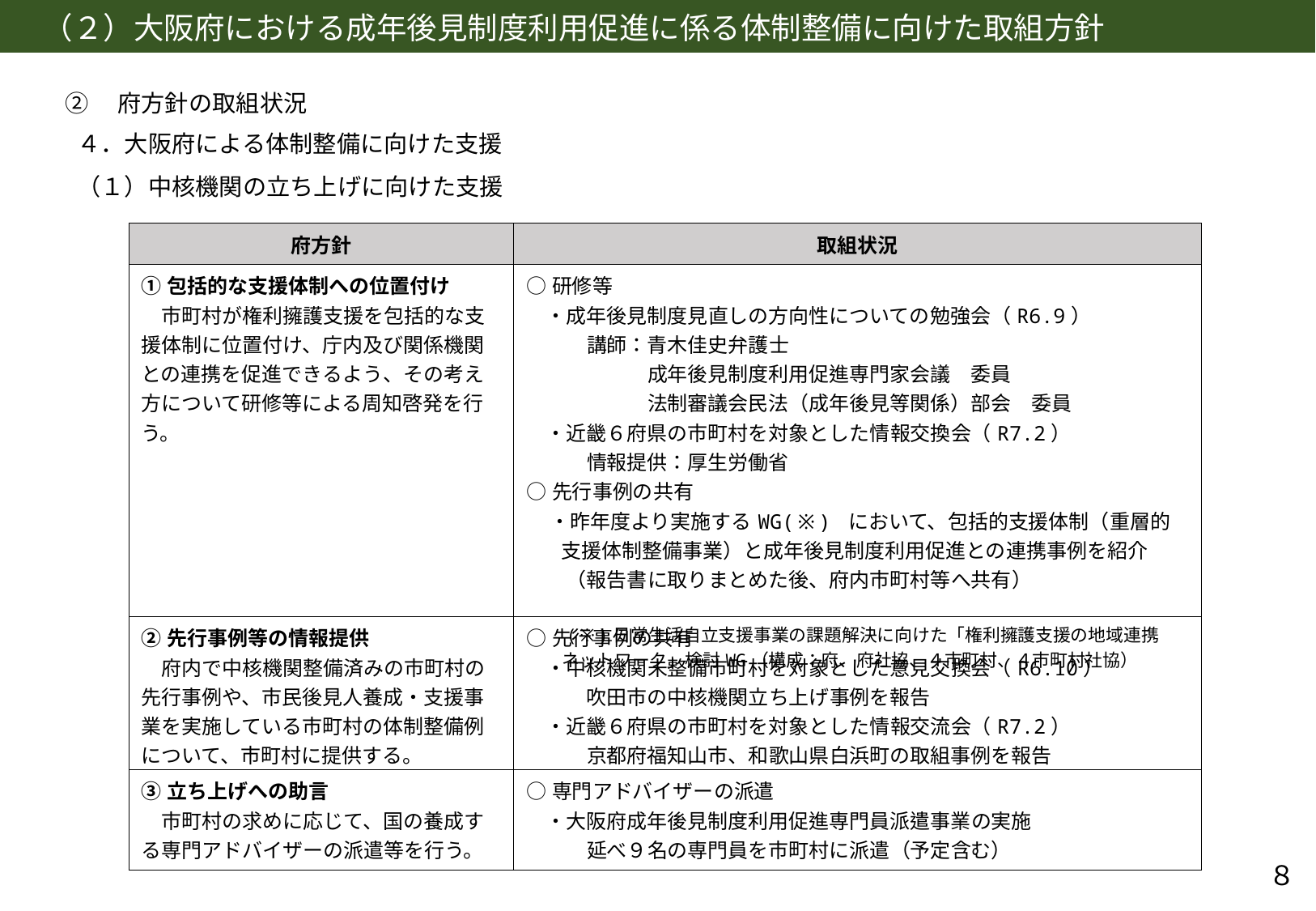

# （２）大阪府における成年後見制度利用促進に係る体制整備に向けた取組方針
②　府方針の取組状況
４．大阪府による体制整備に向けた支援
（１）中核機関の立ち上げに向けた支援
| 府方針 | 取組状況 |
| --- | --- |
| ①包括的な支援体制への位置付け 　市町村が権利擁護支援を包括的な支援体制に位置付け、庁内及び関係機関との連携を促進できるよう、その考え方について研修等による周知啓発を行う。 | ○研修等 　・成年後見制度見直しの方向性についての勉強会（R6.9） 　　　講師：青木佳史弁護士 　　　　　　成年後見制度利用促進専門家会議　委員 　　　　　　法制審議会民法（成年後見等関係）部会　委員 　・近畿６府県の市町村を対象とした情報交換会（R7.2） 　　　情報提供：厚生労働省 ○先行事例の共有 ・昨年度より実施するWG(※) において、包括的支援体制（重層的支援体制整備事業）と成年後見制度利用促進との連携事例を紹介 　　（報告書に取りまとめた後、府内市町村等へ共有） 　　(※)日常生活自立支援事業の課題解決に向けた「権利擁護支援の地域連携 ネットワーク」検討WG（構成：府、府社協、４市町村、４市町村社協） |
| ②先行事例等の情報提供 　府内で中核機関整備済みの市町村の先行事例や、市民後見人養成・支援事業を実施している市町村の体制整備例について、市町村に提供する。 | ○先行事例の共有 　・中核機関未整備市町村を対象とした意見交換会（R6.10） 　　　吹田市の中核機関立ち上げ事例を報告 　・近畿６府県の市町村を対象とした情報交流会（R7.2） 　　　京都府福知山市、和歌山県白浜町の取組事例を報告 |
| ③立ち上げへの助言 　市町村の求めに応じて、国の養成する専門アドバイザーの派遣等を行う。 | ○専門アドバイザーの派遣 　・大阪府成年後見制度利用促進専門員派遣事業の実施 　　　延べ９名の専門員を市町村に派遣（予定含む） |
８